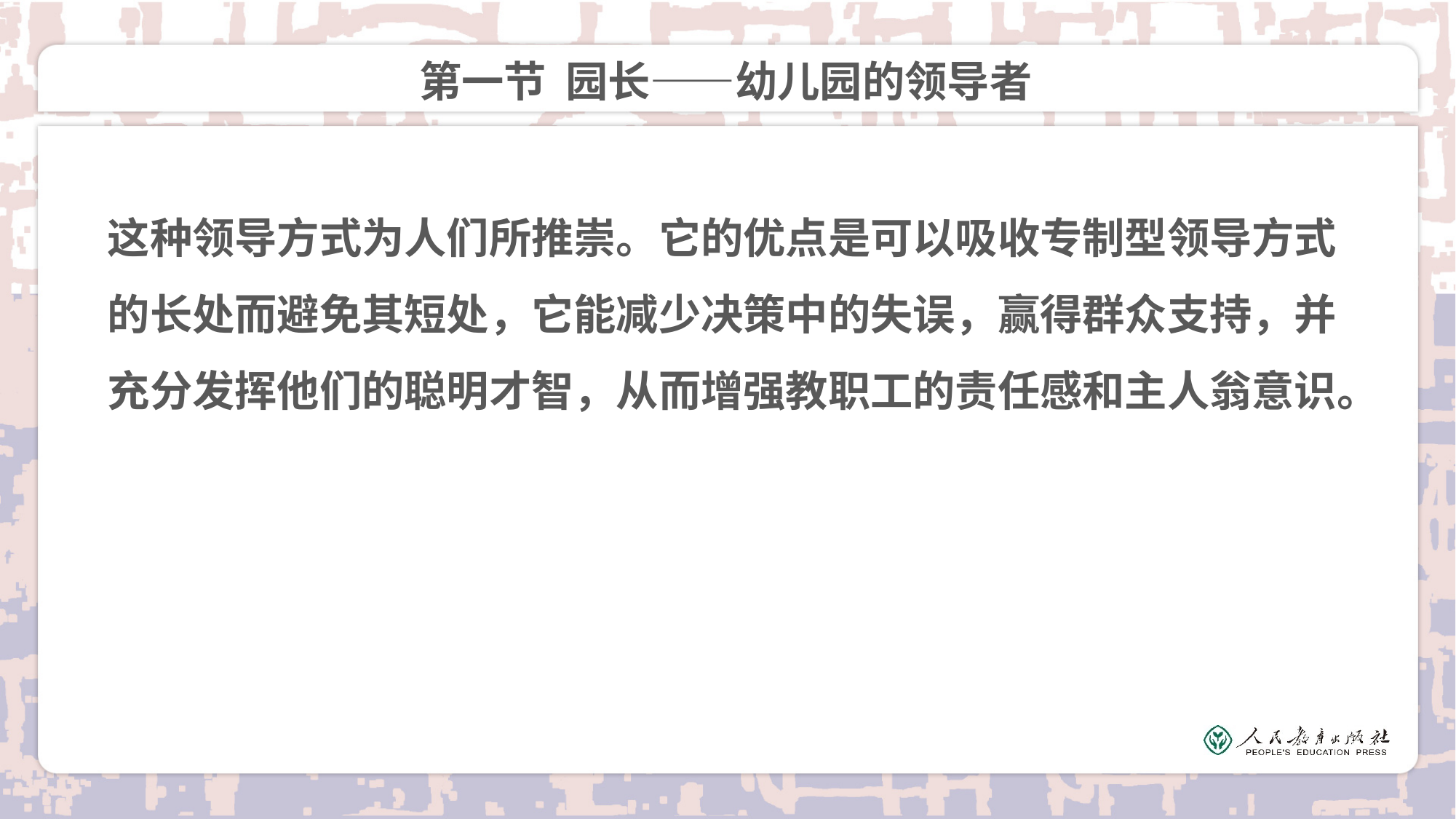

# 第一节  园长——幼儿园的领导者
这种领导方式为人们所推崇。它的优点是可以吸收专制型领导方式的长处而避免其短处，它能减少决策中的失误，赢得群众支持，并充分发挥他们的聪明才智，从而增强教职工的责任感和主人翁意识。